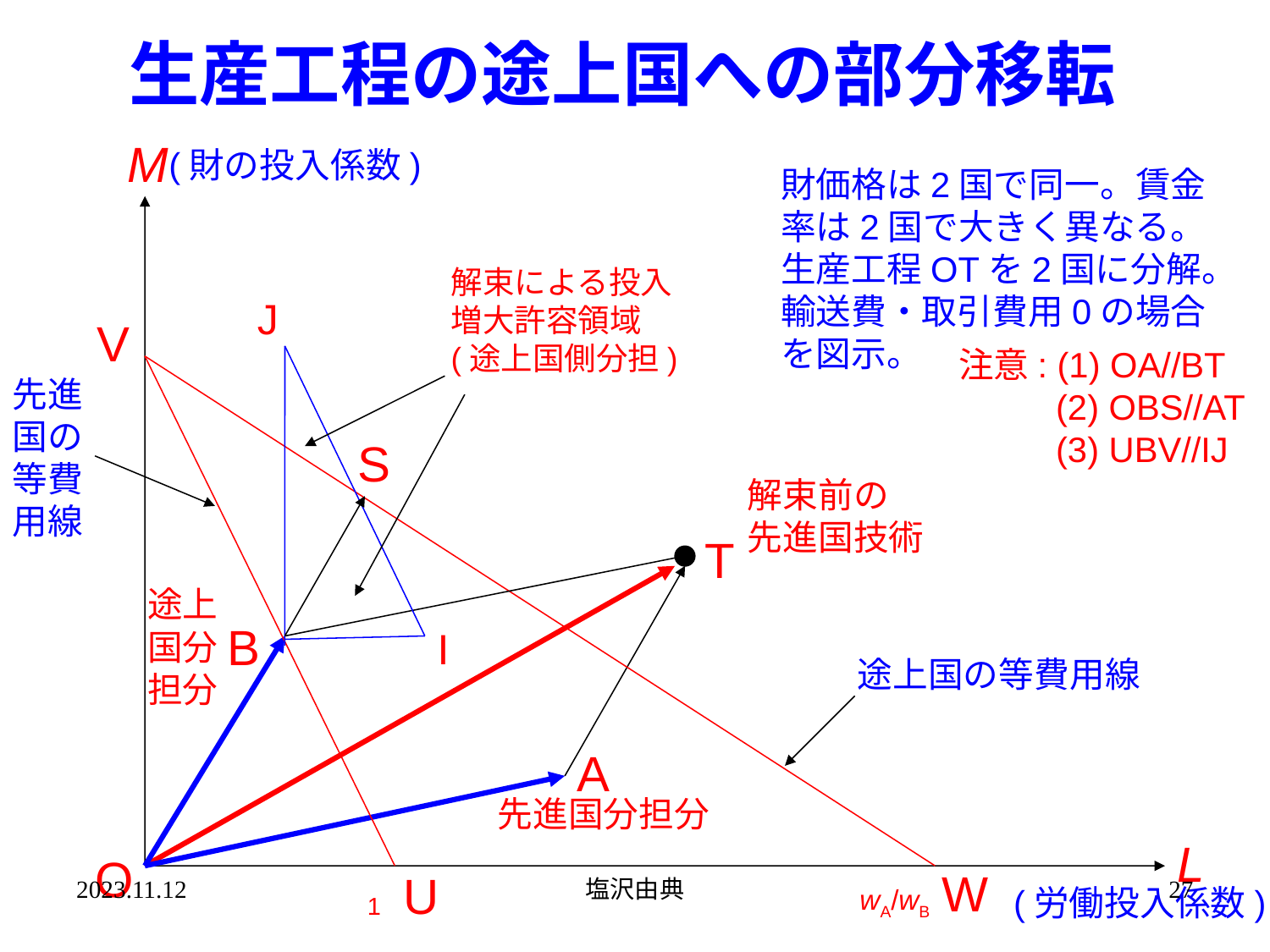

# 生産工程の途上国への部分移転
M
(財の投入係数)
財価格は2国で同一。賃金
率は2国で大きく異なる。
生産工程OTを2国に分解。
輸送費・取引費用0の場合
を図示。

解束による投入
増大許容領域
(途上国側分担)
J
V
注意: (1) OA//BT
          (2) OBS//AT
          (3) UBV//IJ

先進
国の
等費
用線

S

解束前の
先進国技術

T

途上
国分
担分
B
I

途上国の等費用線

A

先進国分担分
L
O
1
W
U

2023.11.12
塩沢由典
27
(労働投入係数)
wA/wB